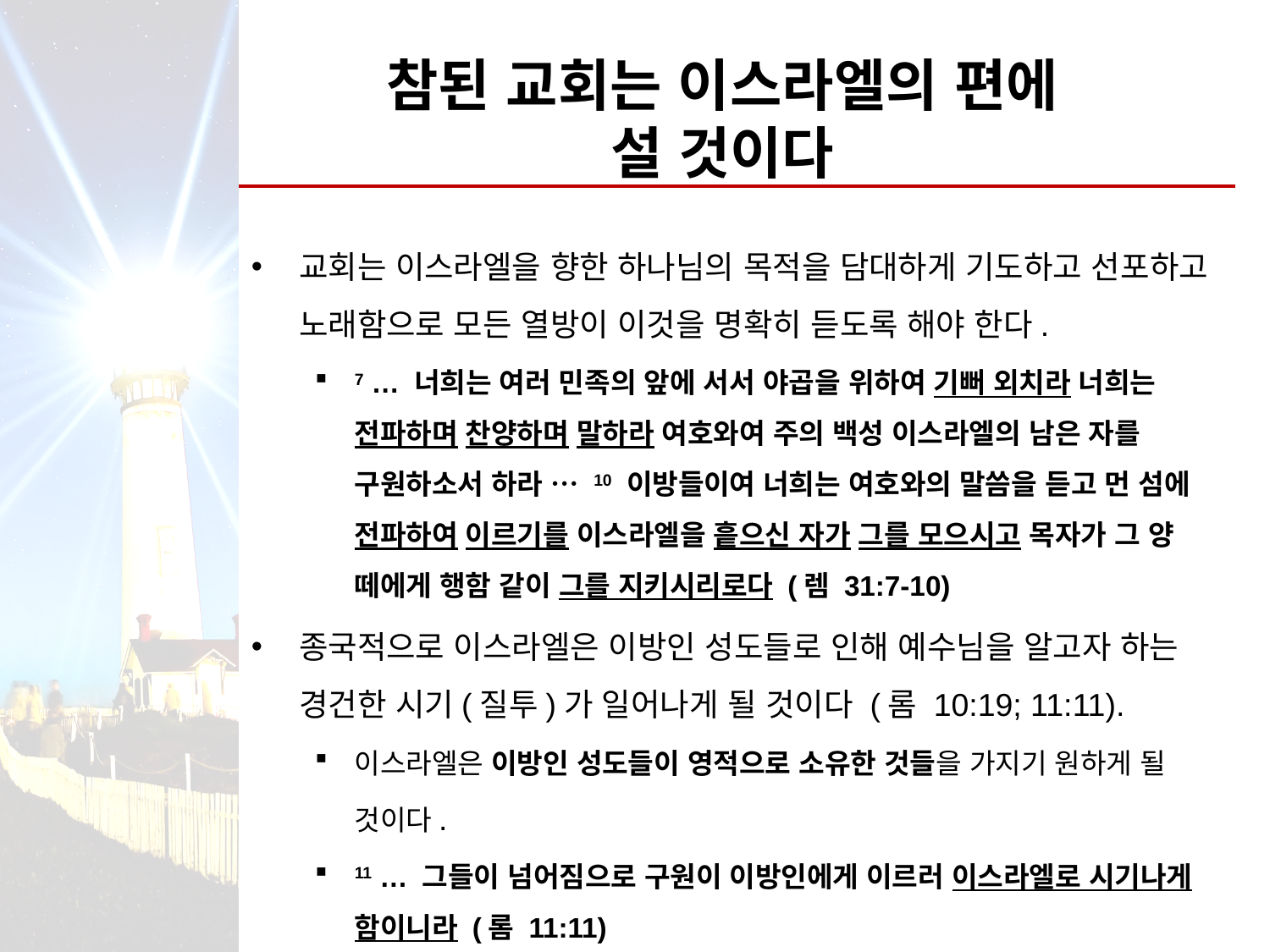

# 참된 교회는 이스라엘의 편에 설 것이다
교회는 이스라엘을 향한 하나님의 목적을 담대하게 기도하고 선포하고 노래함으로 모든 열방이 이것을 명확히 듣도록 해야 한다.
7 … 너희는 여러 민족의 앞에 서서 야곱을 위하여 기뻐 외치라 너희는 전파하며 찬양하며 말하라 여호와여 주의 백성 이스라엘의 남은 자를 구원하소서 하라 … 10 이방들이여 너희는 여호와의 말씀을 듣고 먼 섬에 전파하여 이르기를 이스라엘을 흩으신 자가 그를 모으시고 목자가 그 양 떼에게 행함 같이 그를 지키시리로다 (렘 31:7-10)
종국적으로 이스라엘은 이방인 성도들로 인해 예수님을 알고자 하는 경건한 시기(질투)가 일어나게 될 것이다 (롬 10:19; 11:11).
이스라엘은 이방인 성도들이 영적으로 소유한 것들을 가지기 원하게 될 것이다.
11 … 그들이 넘어짐으로 구원이 이방인에게 이르러 이스라엘로 시기나게 함이니라 (롬 11:11)